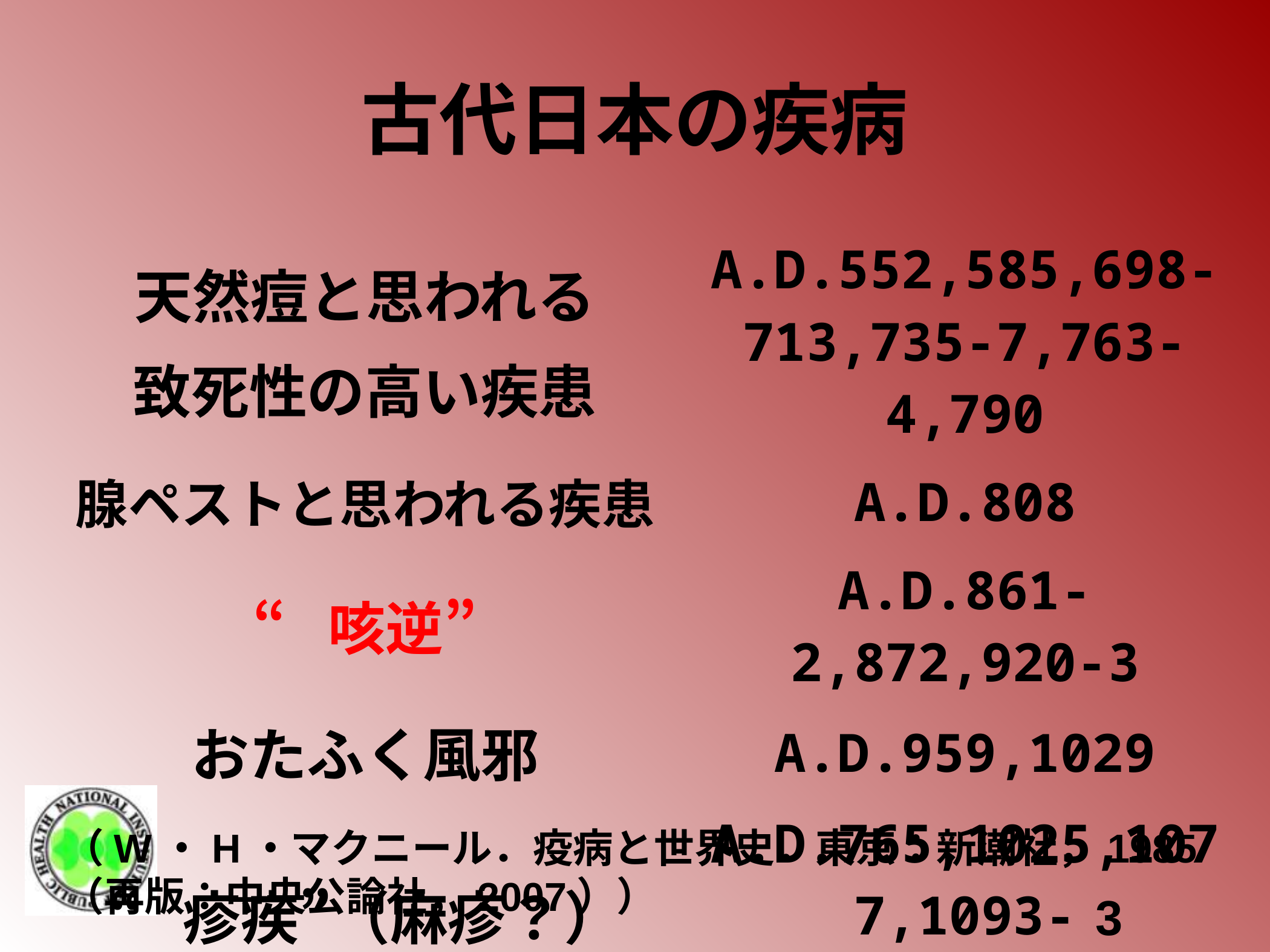

# 古代日本の疾病
| 天然痘と思われる 致死性の高い疾患 | A.D.552,585,698-713,735-7,763-4,790 |
| --- | --- |
| 腺ペストと思われる疾患 | A.D.808 |
| “咳逆” | A.D.861-2,872,920-3 |
| おたふく風邪 | A.D.959,1029 |
| “疹疾”（麻疹？） | A.D.765,1025,1077,1093-4,1113,1127 |
（W・H・マクニール．疫病と世界史．東京：新潮社，1985
（再版：中央公論社，2007））